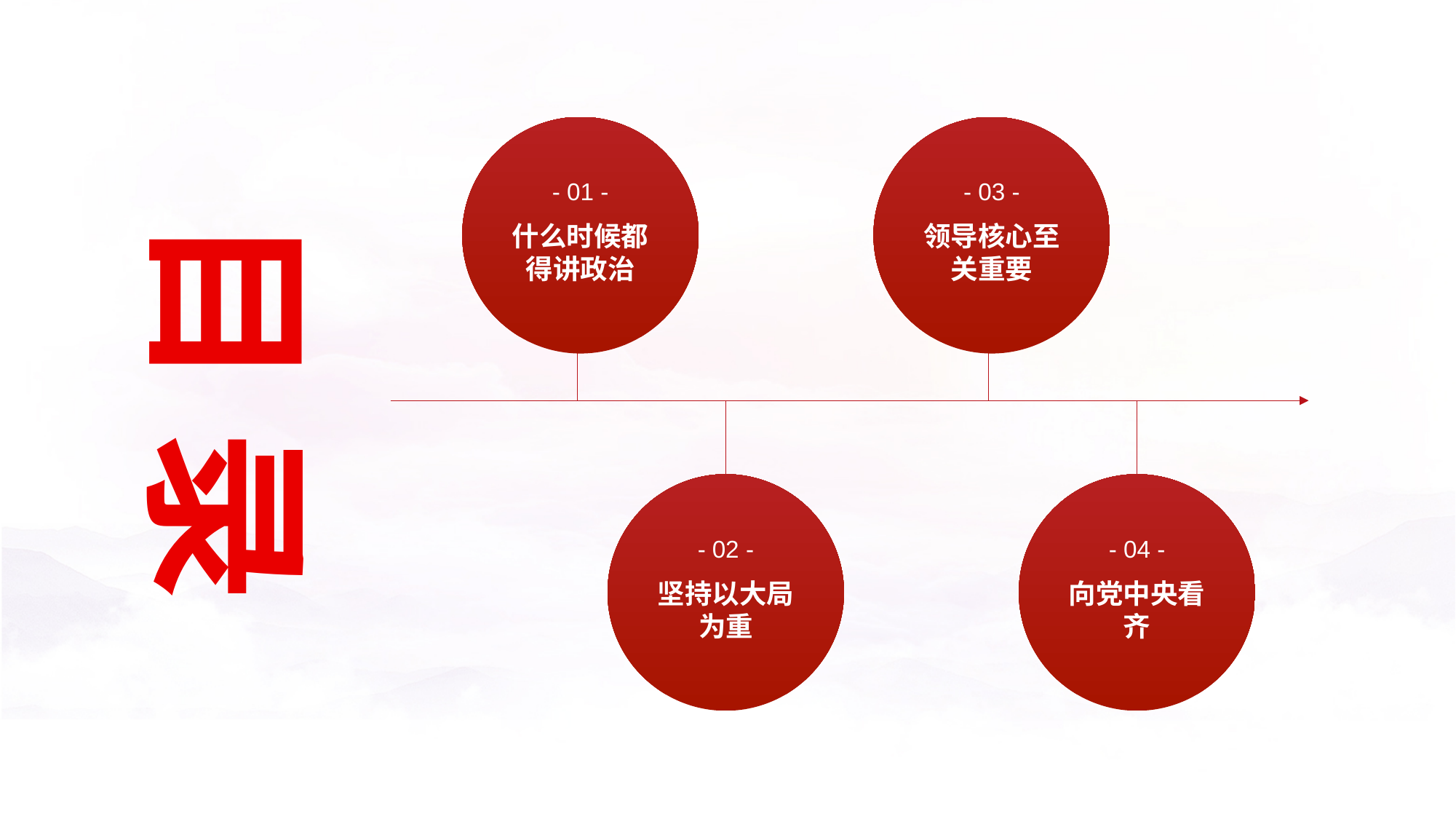

- 01 -
什么时候都得讲政治

- 03 -
领导核心至关重要
目 录

- 02 -
坚持以大局为重

- 04 -
向党中央看齐